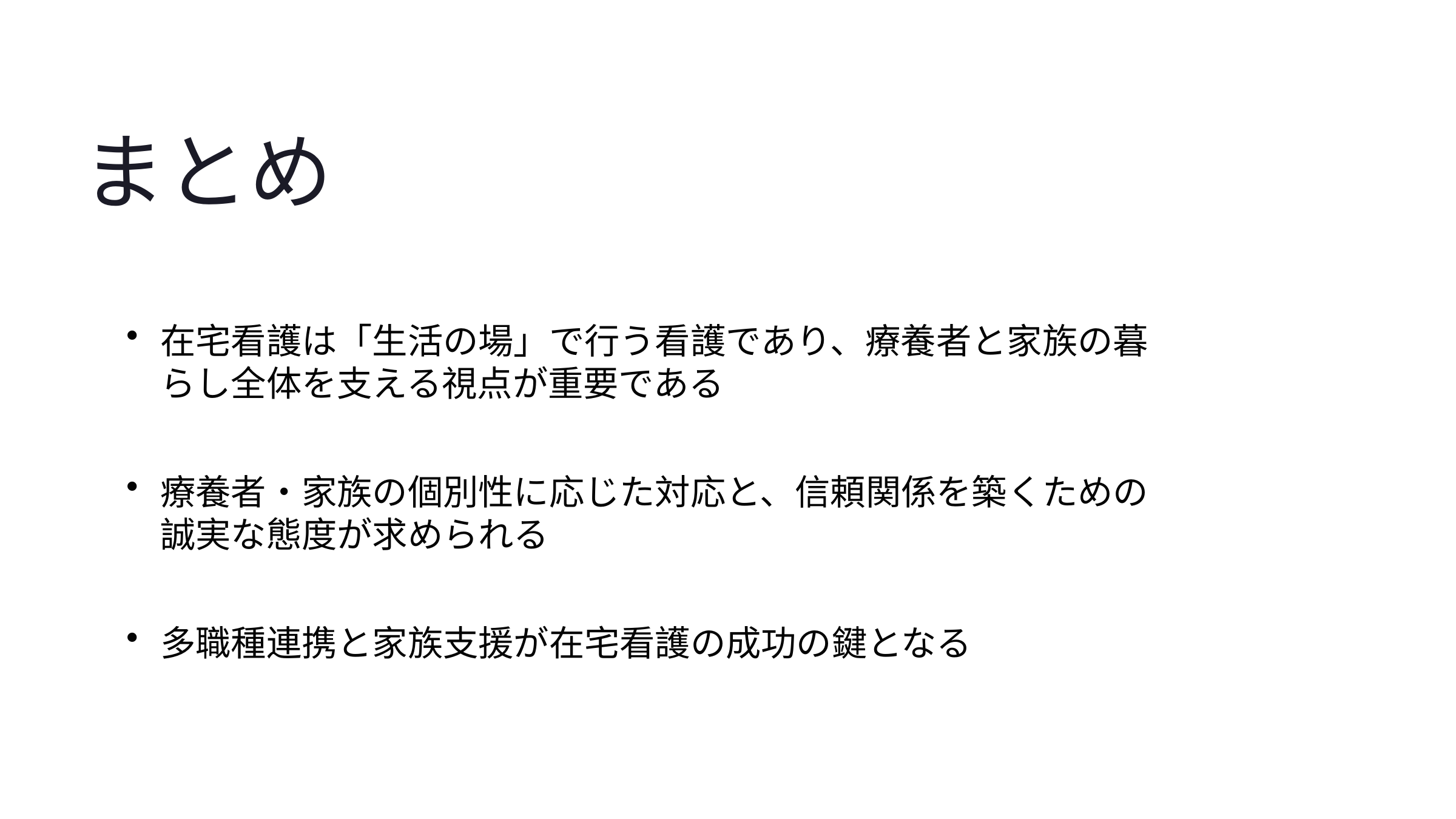

まとめ
在宅看護は「生活の場」で行う看護であり、療養者と家族の暮らし全体を支える視点が重要である
療養者・家族の個別性に応じた対応と、信頼関係を築くための誠実な態度が求められる
多職種連携と家族支援が在宅看護の成功の鍵となる